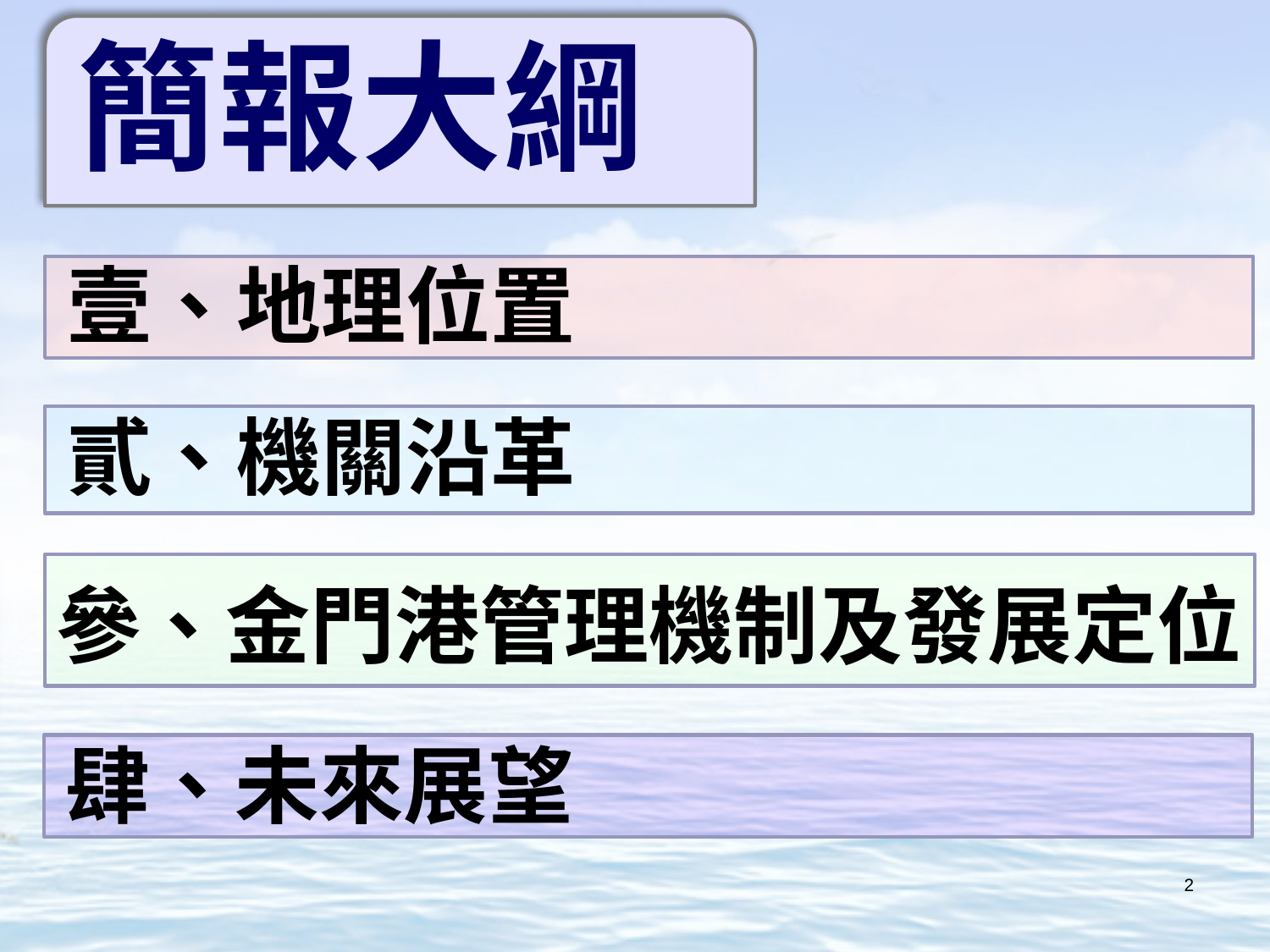

簡報大綱

壹、地理位置

貳、機關沿革

參、金門港管理機制及發展定位

肆、未來展望

2